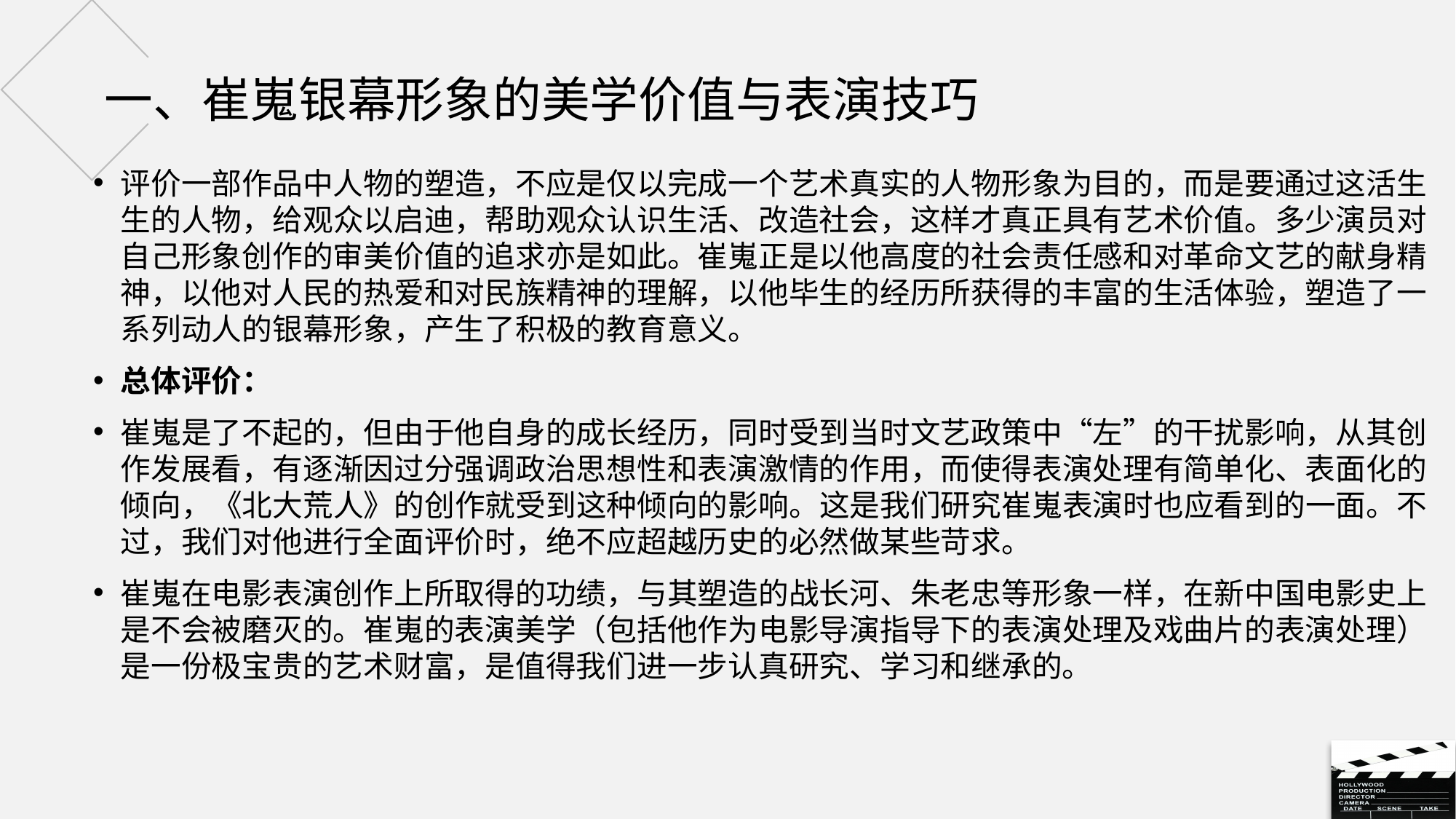

# 一、崔嵬银幕形象的美学价值与表演技巧
评价一部作品中人物的塑造，不应是仅以完成一个艺术真实的人物形象为目的，而是要通过这活生生的人物，给观众以启迪，帮助观众认识生活、改造社会，这样才真正具有艺术价值。多少演员对自己形象创作的审美价值的追求亦是如此。崔嵬正是以他高度的社会责任感和对革命文艺的献身精神，以他对人民的热爱和对民族精神的理解，以他毕生的经历所获得的丰富的生活体验，塑造了一系列动人的银幕形象，产生了积极的教育意义。
总体评价：
崔嵬是了不起的，但由于他自身的成长经历，同时受到当时文艺政策中“左”的干扰影响，从其创作发展看，有逐渐因过分强调政治思想性和表演激情的作用，而使得表演处理有简单化、表面化的倾向，《北大荒人》的创作就受到这种倾向的影响。这是我们研究崔嵬表演时也应看到的一面。不过，我们对他进行全面评价时，绝不应超越历史的必然做某些苛求。
崔嵬在电影表演创作上所取得的功绩，与其塑造的战长河、朱老忠等形象一样，在新中国电影史上是不会被磨灭的。崔嵬的表演美学（包括他作为电影导演指导下的表演处理及戏曲片的表演处理）是一份极宝贵的艺术财富，是值得我们进一步认真研究、学习和继承的。